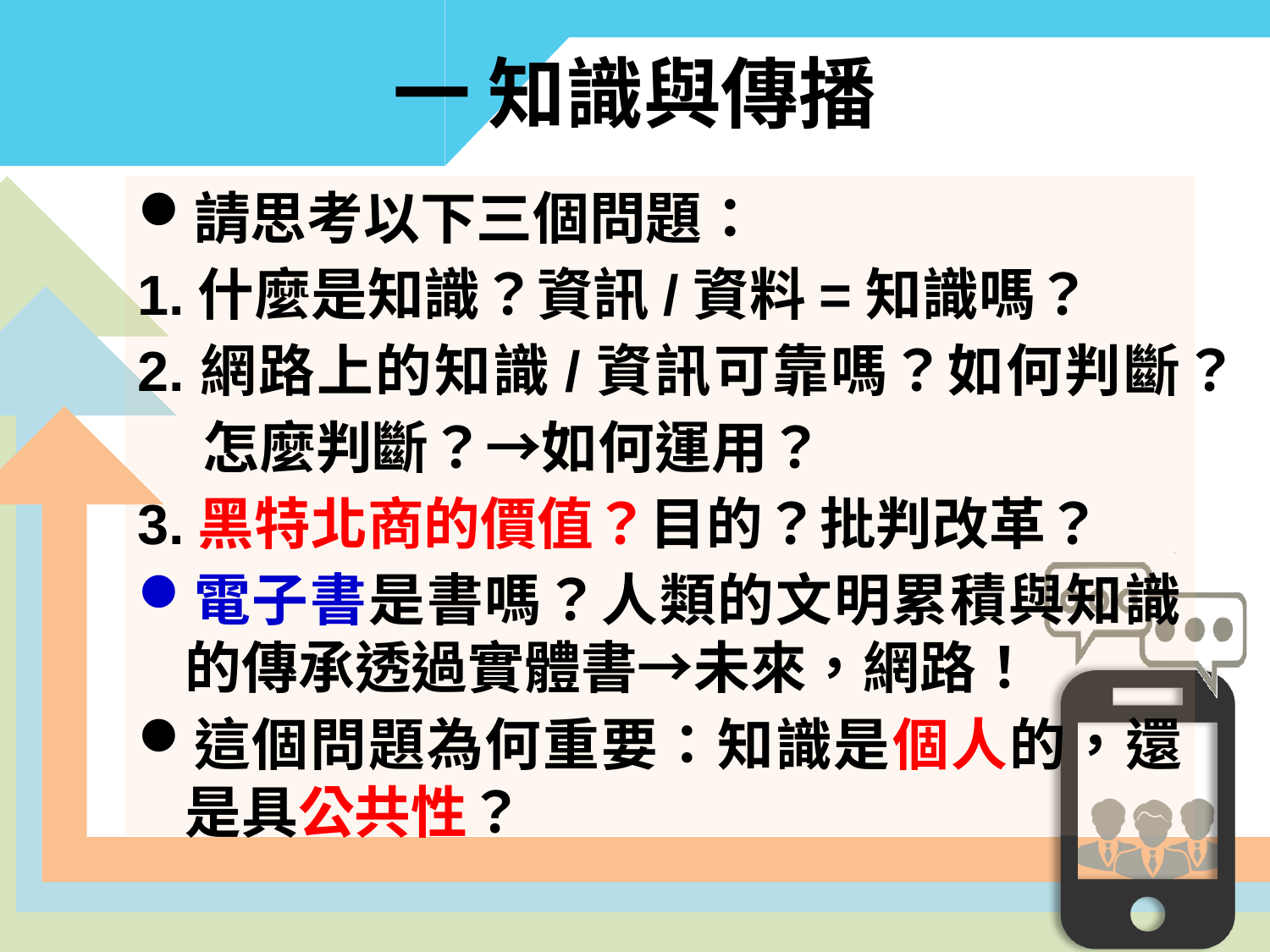

# 一 知識與傳播
請思考以下三個問題：
1.什麼是知識？資訊/資料=知識嗎？
2.網路上的知識/資訊可靠嗎？如何判斷？
    怎麼判斷？→如何運用？
3.黑特北商的價值？目的？批判改革？
電子書是書嗎？人類的文明累積與知識的傳承透過實體書→未來，網路！
這個問題為何重要：知識是個人的，還是具公共性？